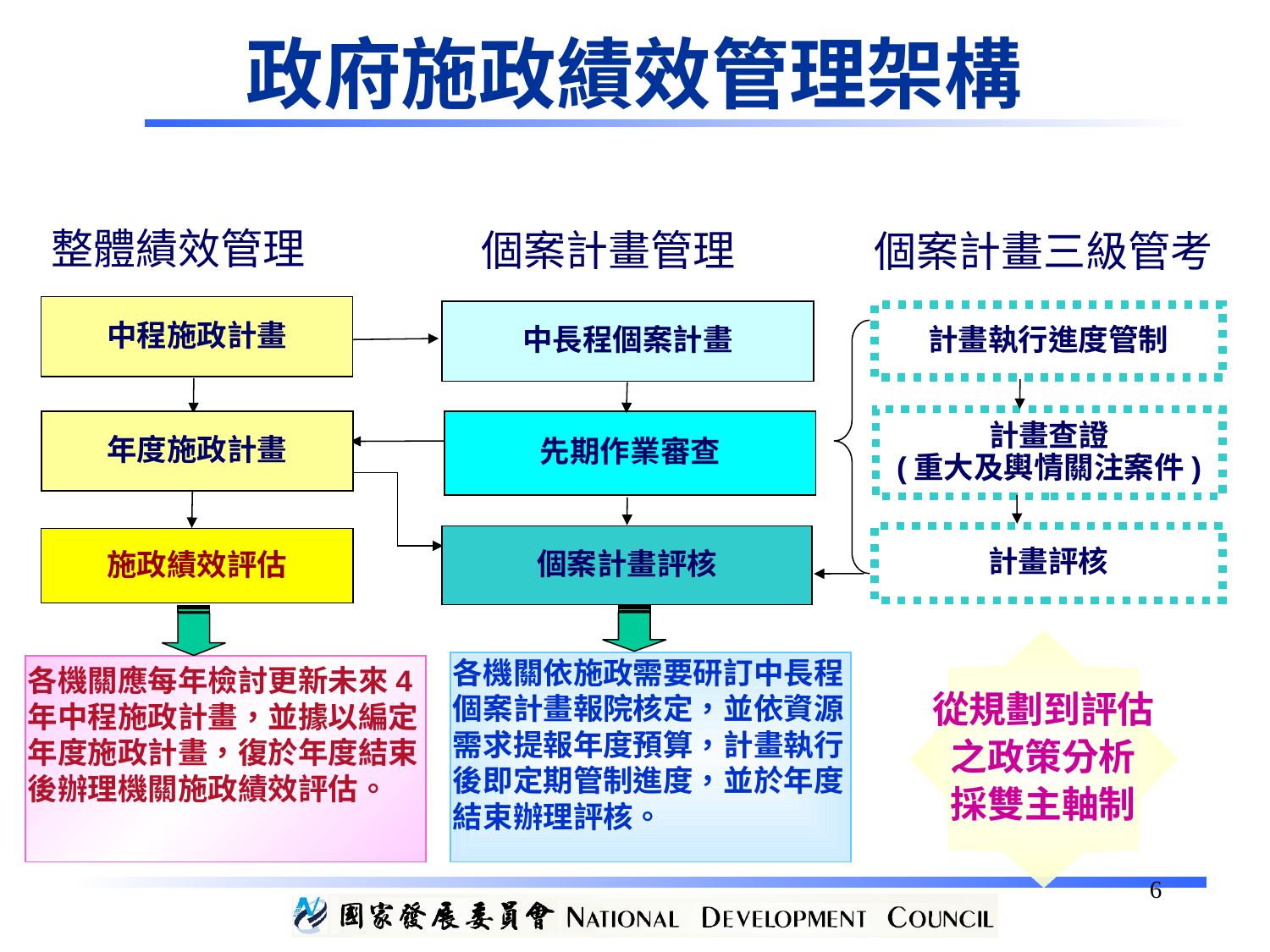

政府施政績效管理架構

整體績效管理
個案計畫管理
個案計畫三級管考
中程施政計畫
中長程個案計畫
計畫執行進度管制

計畫查證
(重大及輿情關注案件)
年度施政計畫
先期作業審查

計畫評核
個案計畫評核
施政績效評估

從規劃到評估
之政策分析
採雙主軸制
各機關依施政需要研訂中長程個案計畫報院核定，並依資源需求提報年度預算，計畫執行後即定期管制進度，並於年度結束辦理評核。
各機關應每年檢討更新未來4年中程施政計畫，並據以編定年度施政計畫，復於年度結束後辦理機關施政績效評估。
6
6